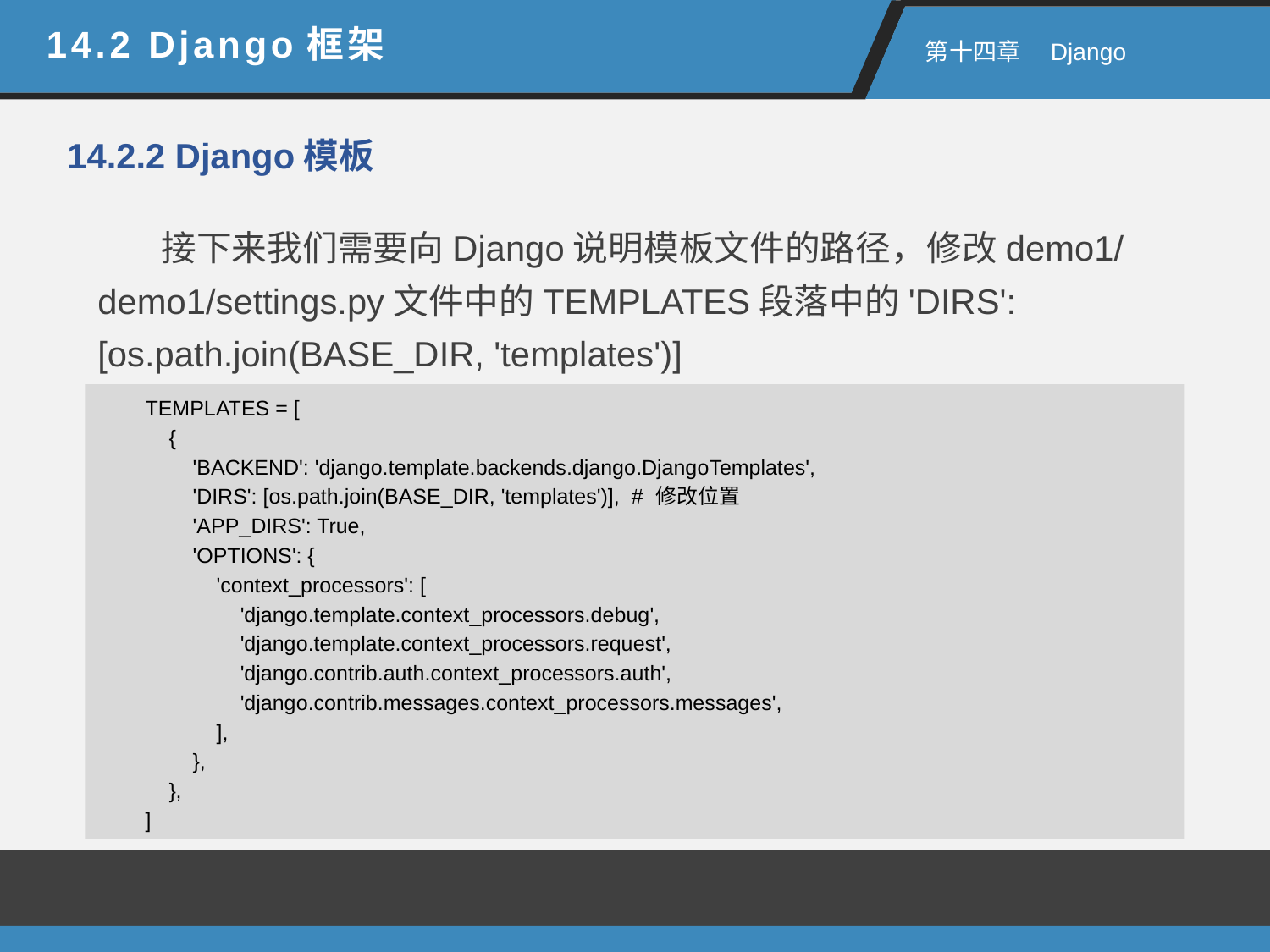

14.2 Django框架
  第十四章　Django
14.2.2 Django模板
接下来我们需要向Django说明模板文件的路径，修改demo1/demo1/settings.py文件中的TEMPLATES段落中的'DIRS': [os.path.join(BASE_DIR, 'templates')]
TEMPLATES = [
    {
        'BACKEND': 'django.template.backends.django.DjangoTemplates',
        'DIRS': [os.path.join(BASE_DIR, 'templates')],  # 修改位置
        'APP_DIRS': True,
        'OPTIONS': {
            'context_processors': [
                'django.template.context_processors.debug',
                'django.template.context_processors.request',
                'django.contrib.auth.context_processors.auth',
                'django.contrib.messages.context_processors.messages',
            ],
        },
    },
]